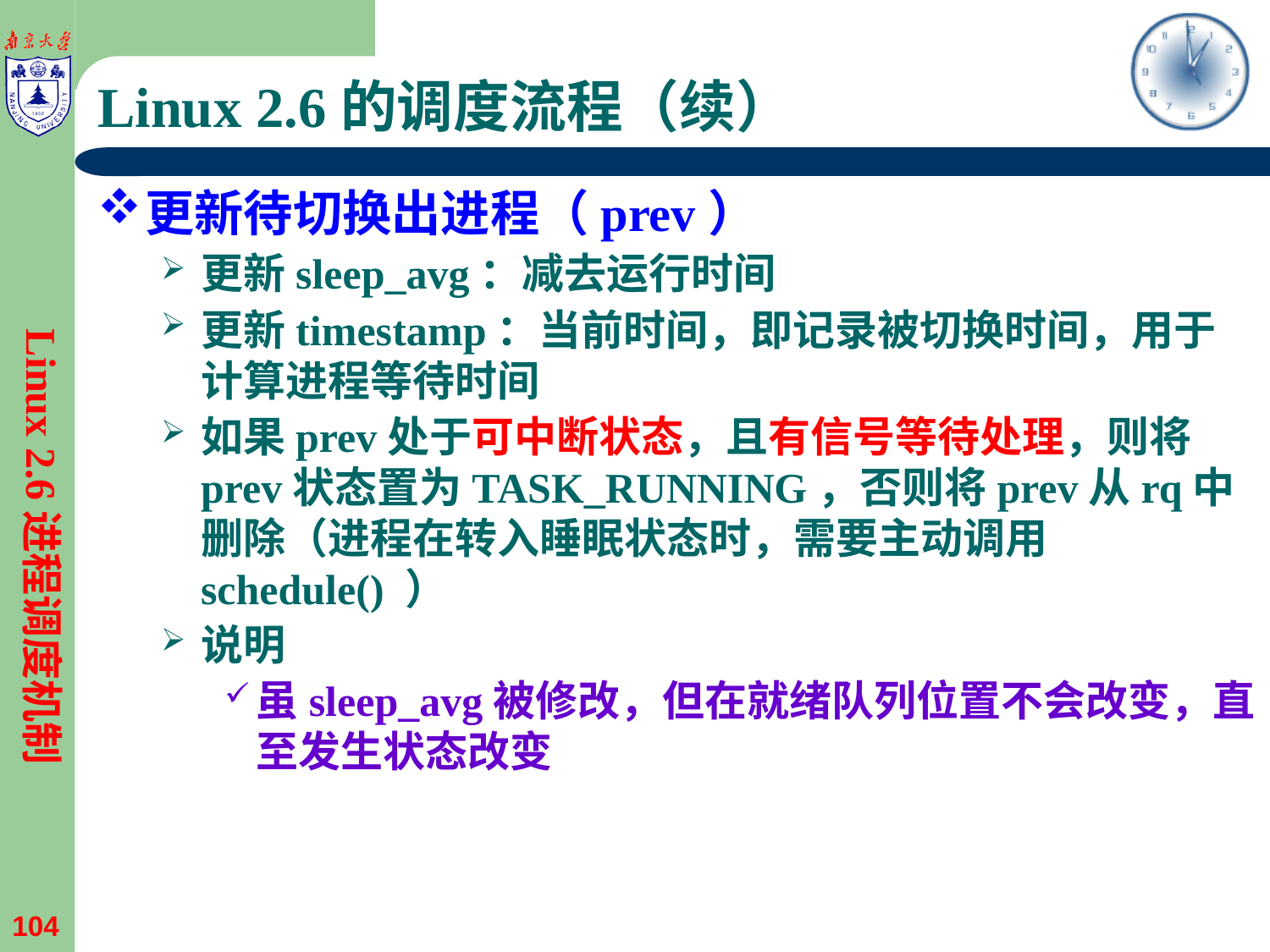

# Linux 2.6的调度流程（续）
更新待切换出进程（prev）
更新sleep_avg：减去运行时间
更新timestamp：当前时间，即记录被切换时间，用于计算进程等待时间
如果prev处于可中断状态，且有信号等待处理，则将prev状态置为TASK_RUNNING，否则将prev从rq中删除（进程在转入睡眠状态时，需要主动调用schedule() ）
说明
虽sleep_avg被修改，但在就绪队列位置不会改变，直至发生状态改变
Linux 2.6进程调度机制
104